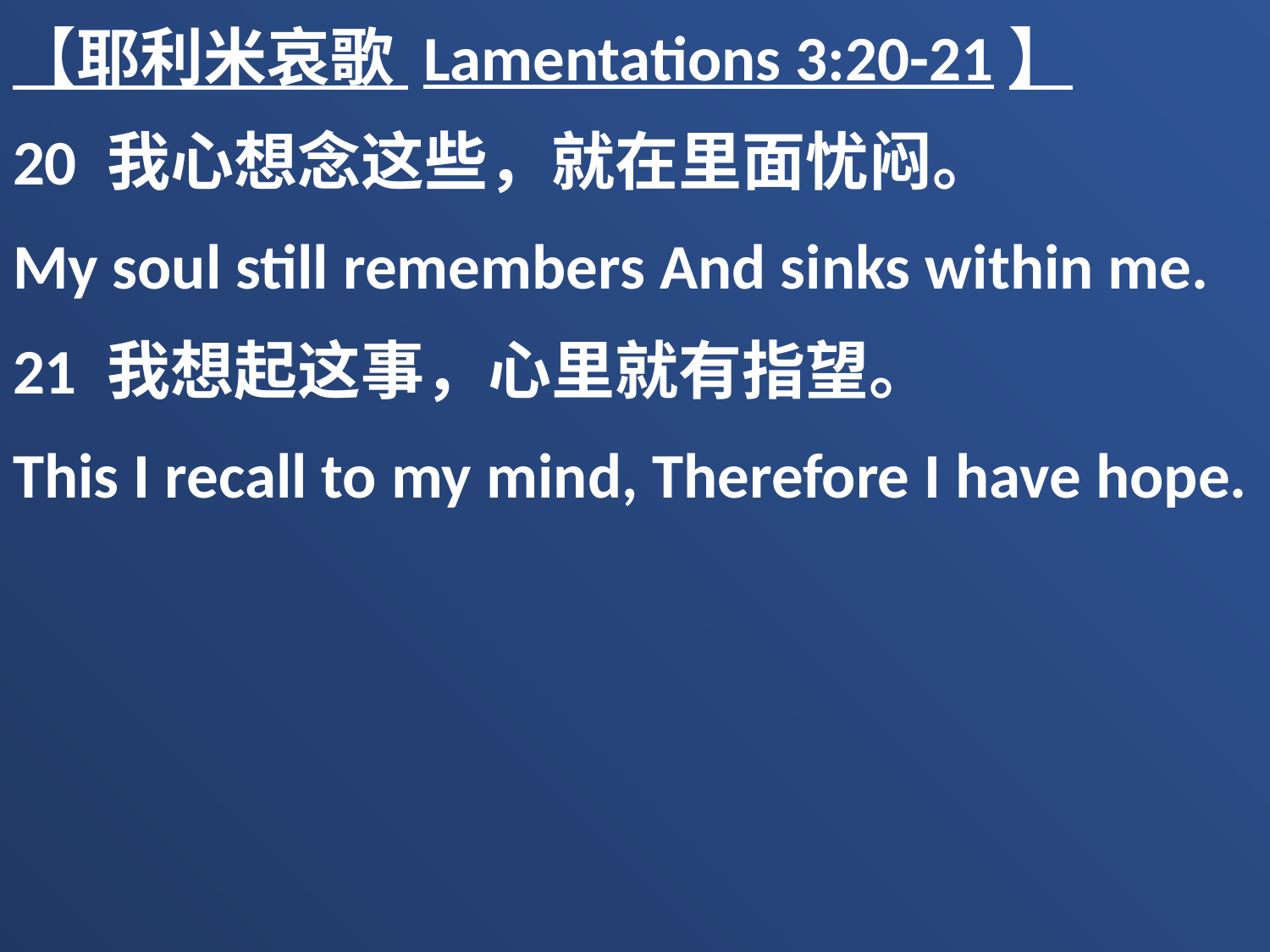

【耶利米哀歌 Lamentations 3:20-21】
20 我心想念这些，就在里面忧闷。
My soul still remembers And sinks within me.
21 我想起这事，心里就有指望。
This I recall to my mind, Therefore I have hope.